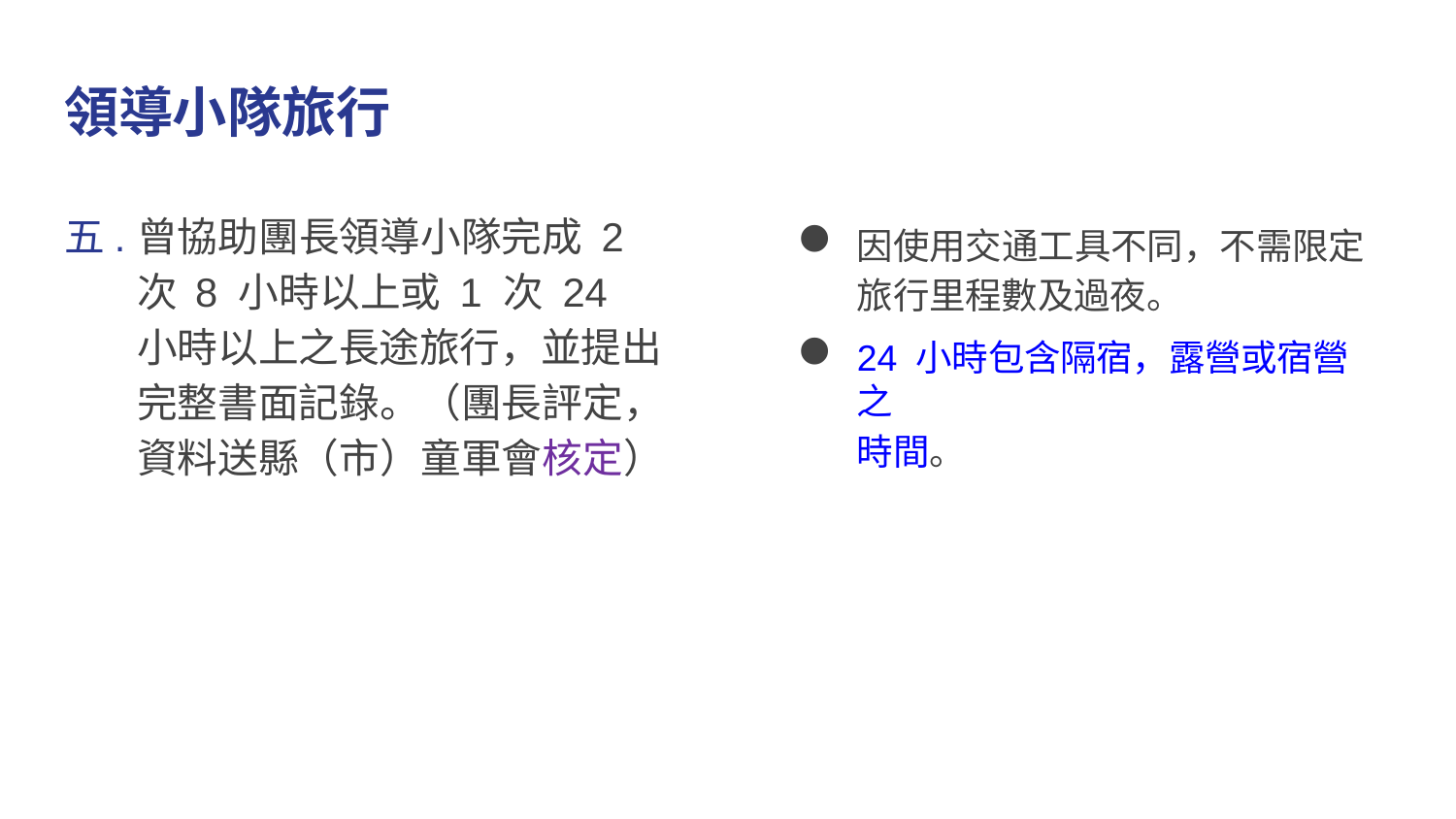

# 領導小隊旅行
五.	曾協助團長領導小隊完成 2 次 8 小時以上或 1 次 24 小時以上之長途旅行，並提出完整書面記錄。（團長評定，資料送縣（市）童軍會核定）
因使用交通工具不同，不需限定旅行里程數及過夜。
24 小時包含隔宿，露營或宿營之
時間。